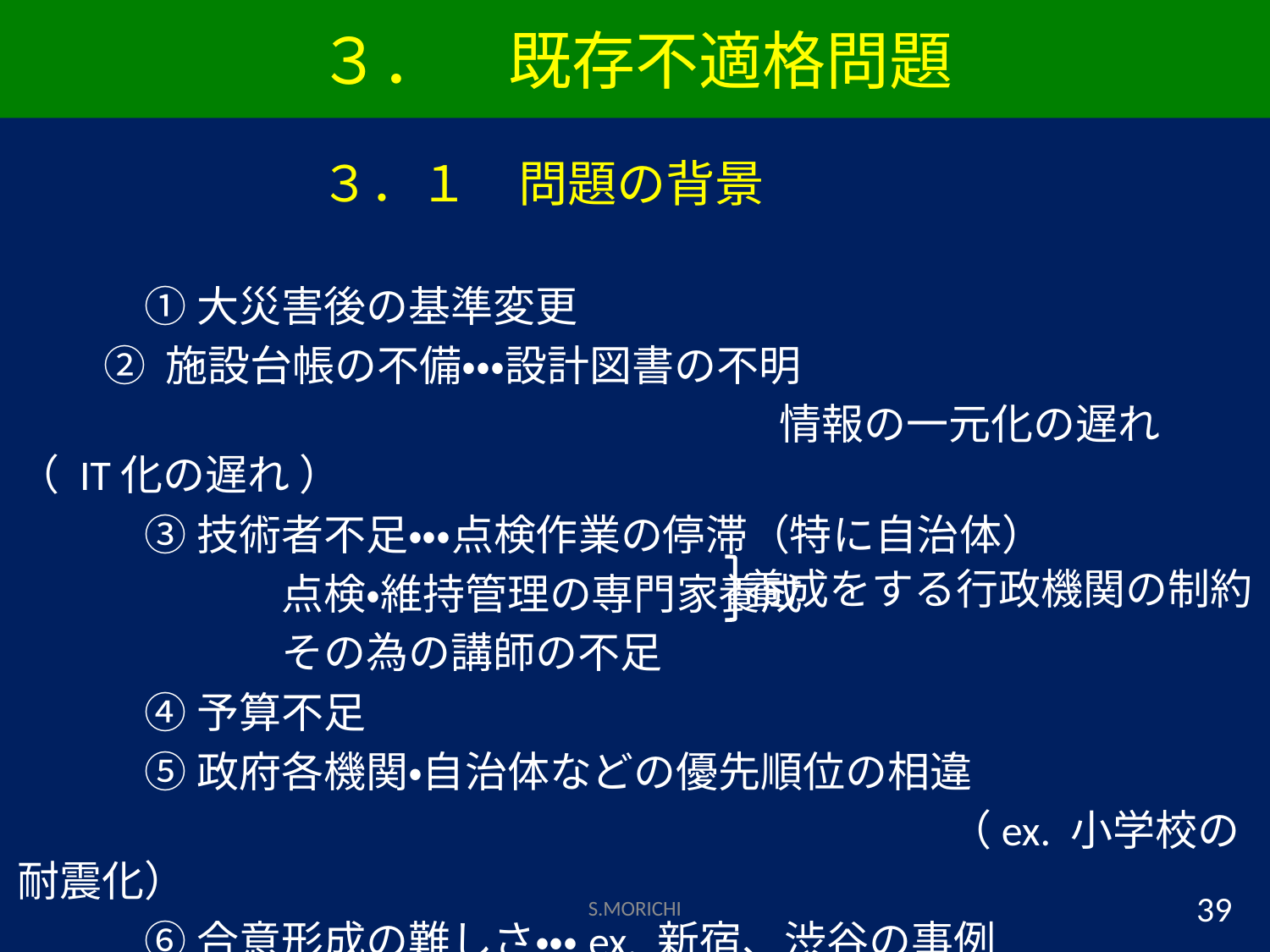

# ３．　既存不適格問題
　　　　　　　３．１　問題の背景

　　　① 大災害後の基準変更
         ② 施設台帳の不備・・・設計図書の不明
　　　　　　　　　　　　　　　　　　情報の一元化の遅れ（ IT化の遅れ ）
　　　③ 技術者不足・・・点検作業の停滞（特に自治体）
　　　 　　　点検・維持管理の専門家養成
　　　 　　　その為の講師の不足
　　　④ 予算不足
　　　⑤ 政府各機関・自治体などの優先順位の相違
　　　　　　　　　　　　　　　　　　　　　　（ex. 小学校の耐震化）
　　　⑥ 合意形成の難しさ・・・ex. 新宿、渋谷の事例

養成をする行政機関の制約

S.MORICHI
39